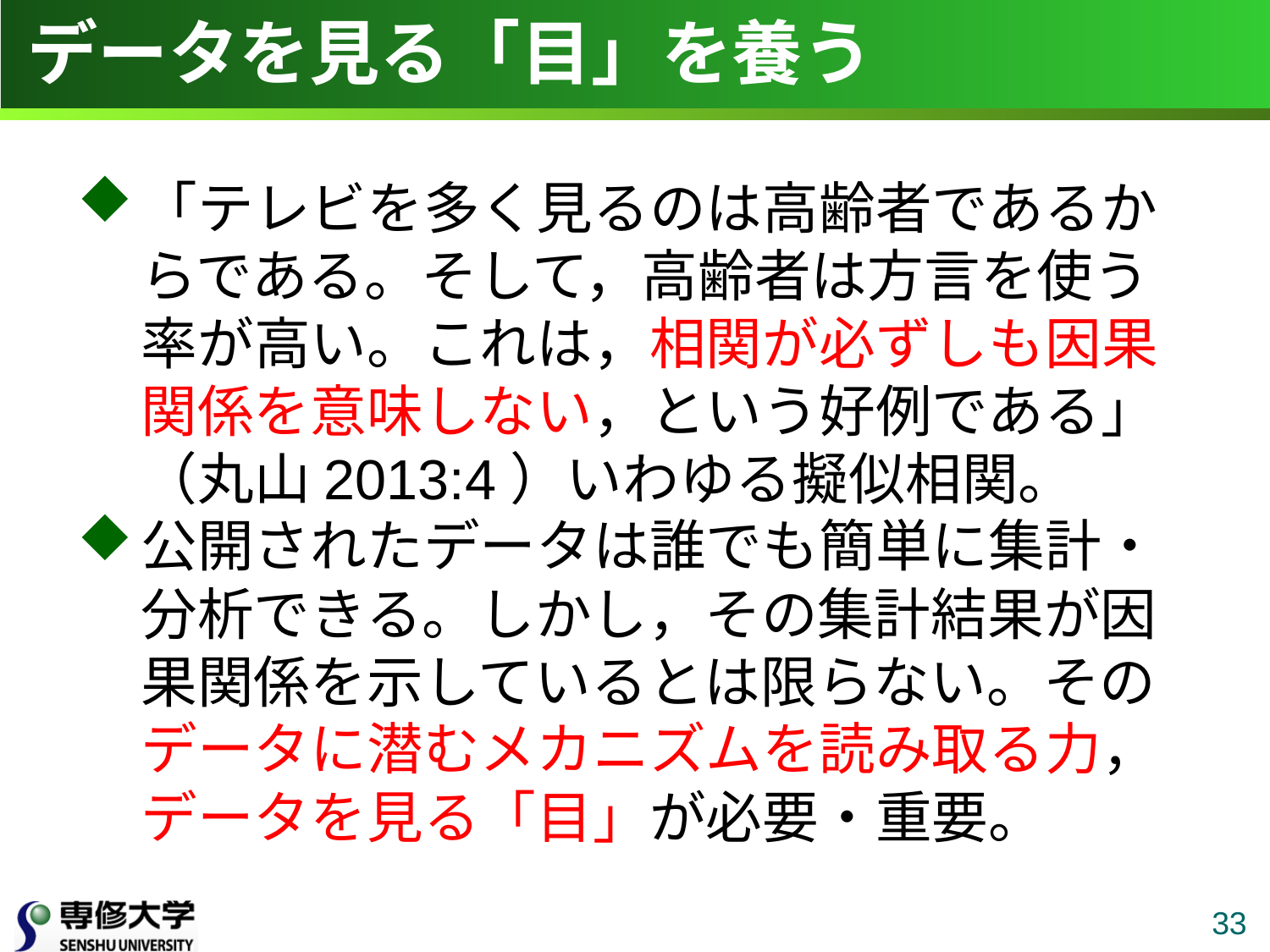

# データを見る「目」を養う
「テレビを多く見るのは高齢者であるからである。そして，高齢者は方言を使う率が高い。これは，相関が必ずしも因果関係を意味しない，という好例である」（丸山2013:4）いわゆる擬似相関。
公開されたデータは誰でも簡単に集計・分析できる。しかし，その集計結果が因果関係を示しているとは限らない。そのデータに潜むメカニズムを読み取る力，データを見る「目」が必要・重要。
33